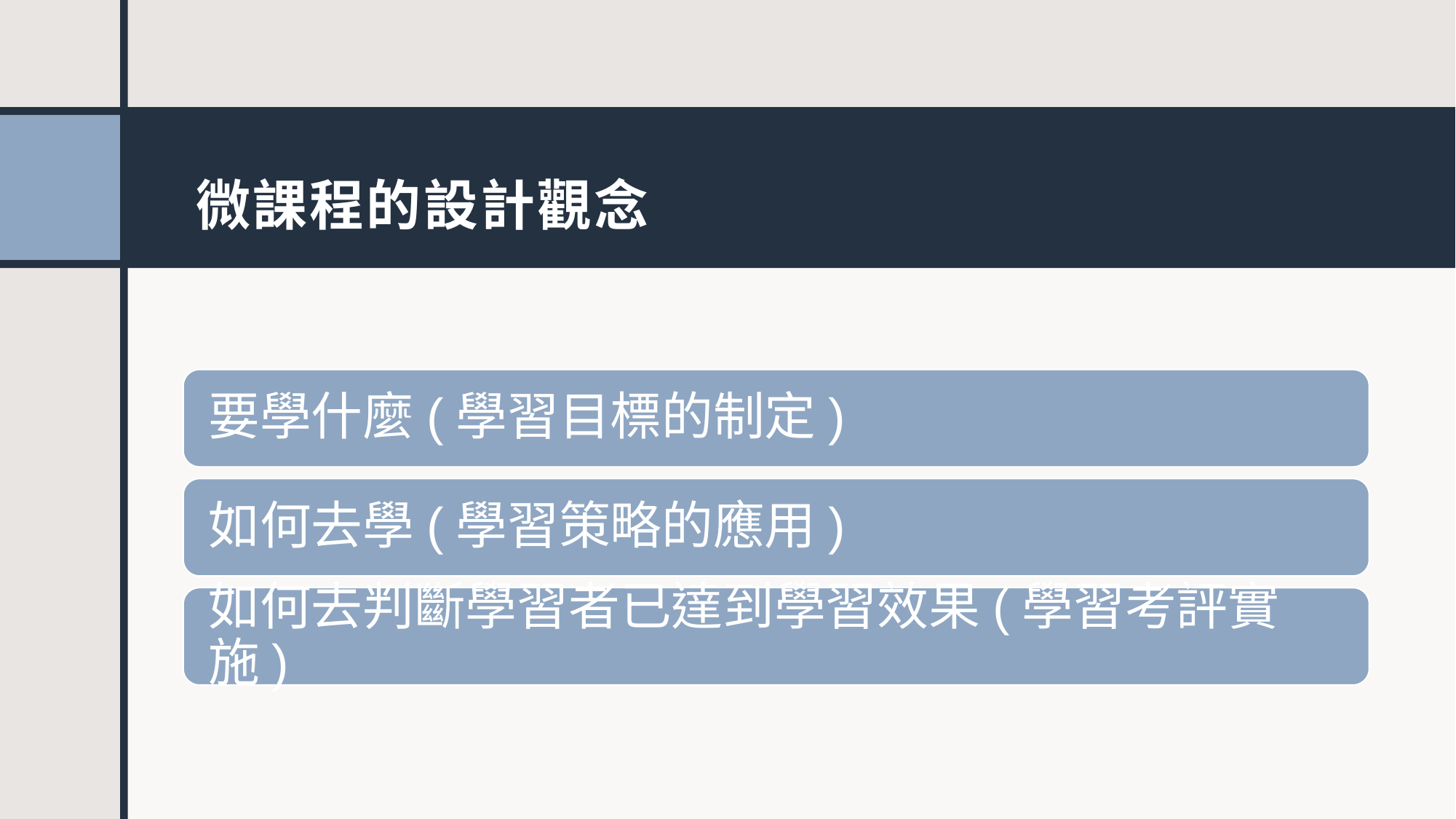

# 微課程的設計觀念

要學什麼(學習目標的制定)
如何去學(學習策略的應用)
如何去判斷學習者已達到學習效果(學習考評實施)